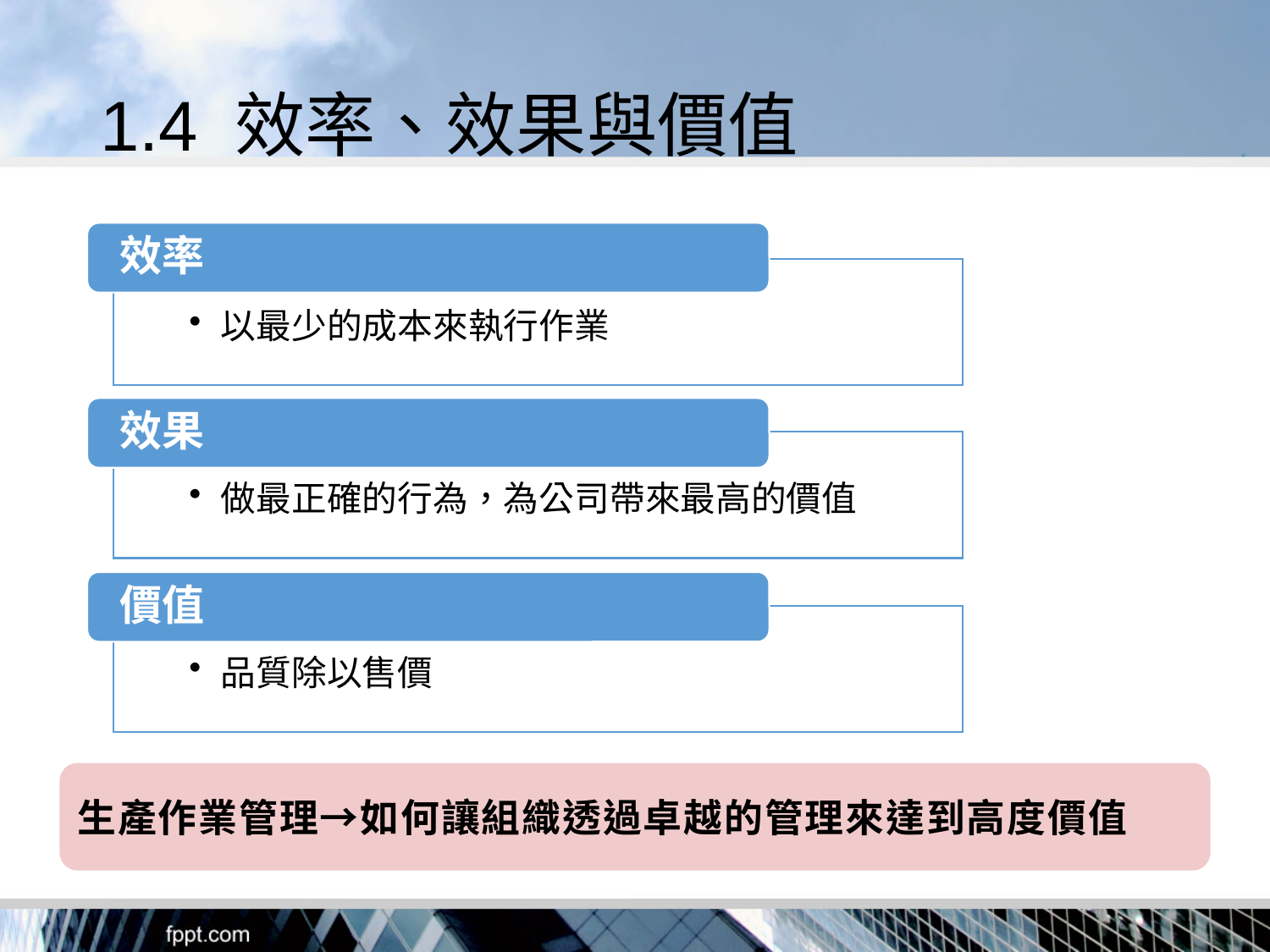

# 1.4 效率、效果與價值
以最少的成本來執行作業
效率
做最正確的行為，為公司帶來最高的價值
效果
品質除以售價
價值
生產作業管理→如何讓組織透過卓越的管理來達到高度價值